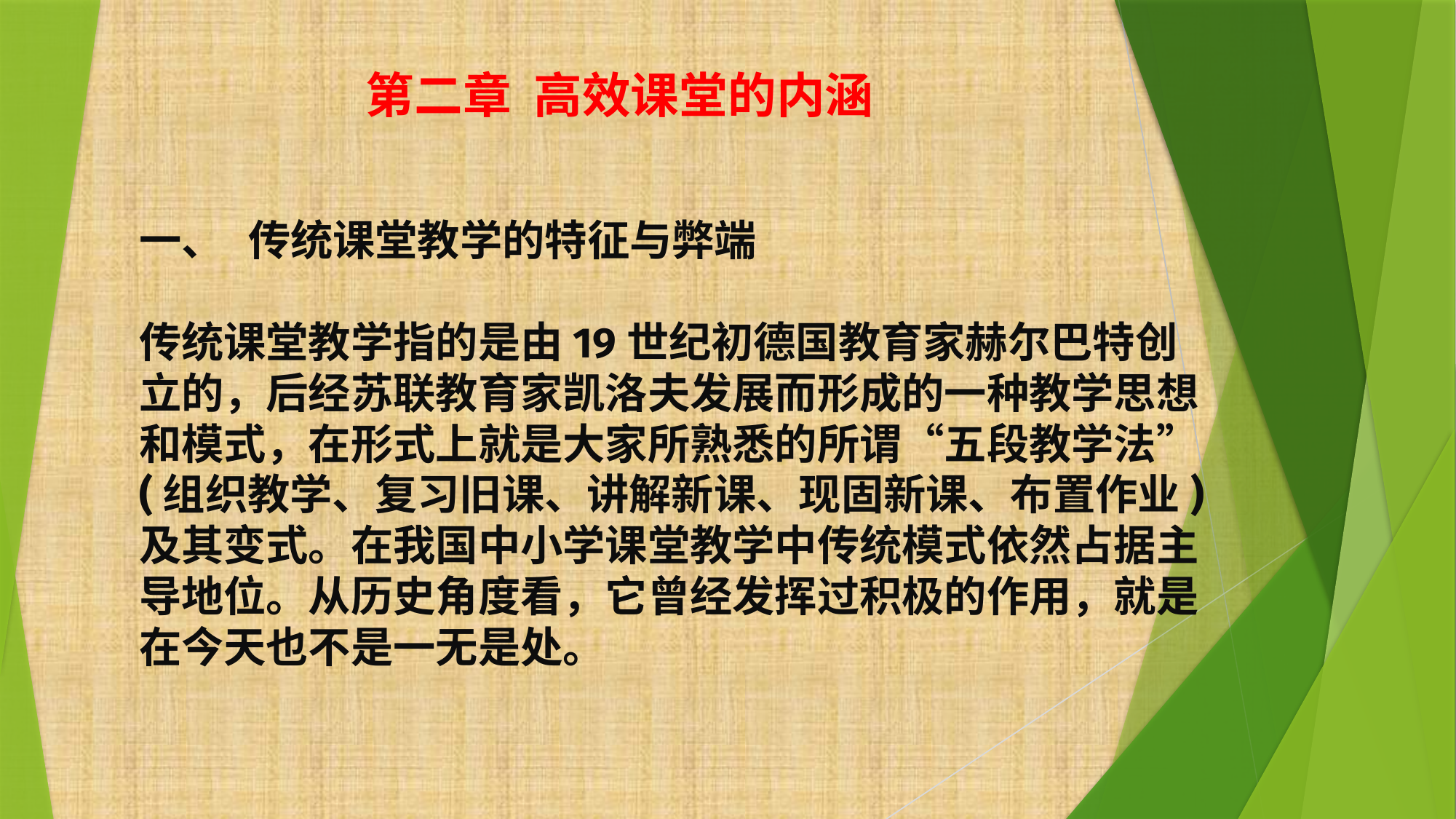

第二章  高效课堂的内涵
一、	传统课堂教学的特征与弊端

传统课堂教学指的是由19世纪初德国教育家赫尔巴特创立的，后经苏联教育家凯洛夫发展而形成的一种教学思想和模式，在形式上就是大家所熟悉的所谓“五段教学法”(组织教学、复习旧课、讲解新课、现固新课、布置作业)及其变式。在我国中小学课堂教学中传统模式依然占据主导地位。从历史角度看，它曾经发挥过积极的作用，就是在今天也不是一无是处。